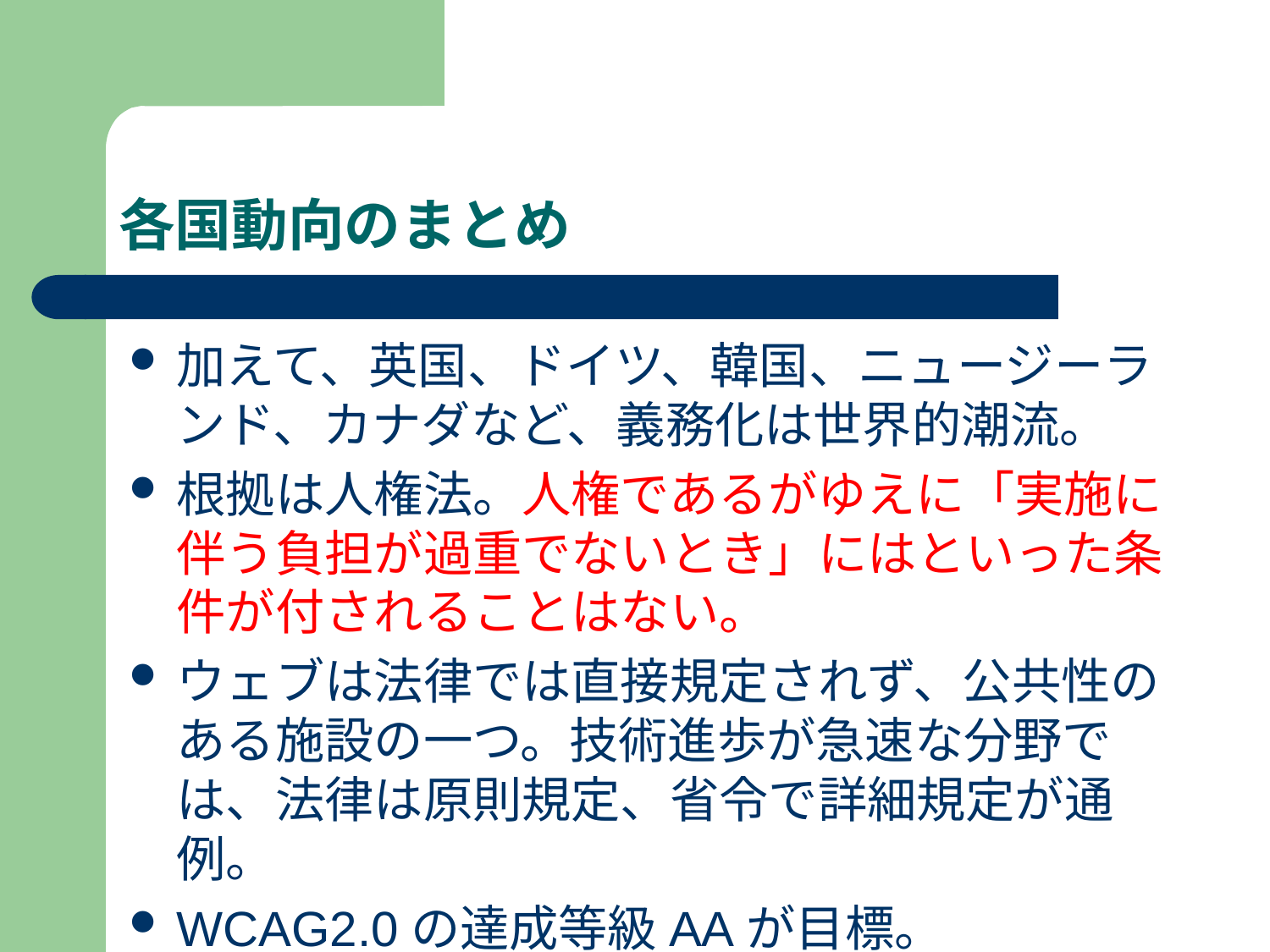

# 各国動向のまとめ
加えて、英国、ドイツ、韓国、ニュージーランド、カナダなど、義務化は世界的潮流。
根拠は人権法。人権であるがゆえに「実施に伴う負担が過重でないとき」にはといった条件が付されることはない。
ウェブは法律では直接規定されず、公共性のある施設の一つ。技術進歩が急速な分野では、法律は原則規定、省令で詳細規定が通例。
WCAG2.0の達成等級AAが目標。